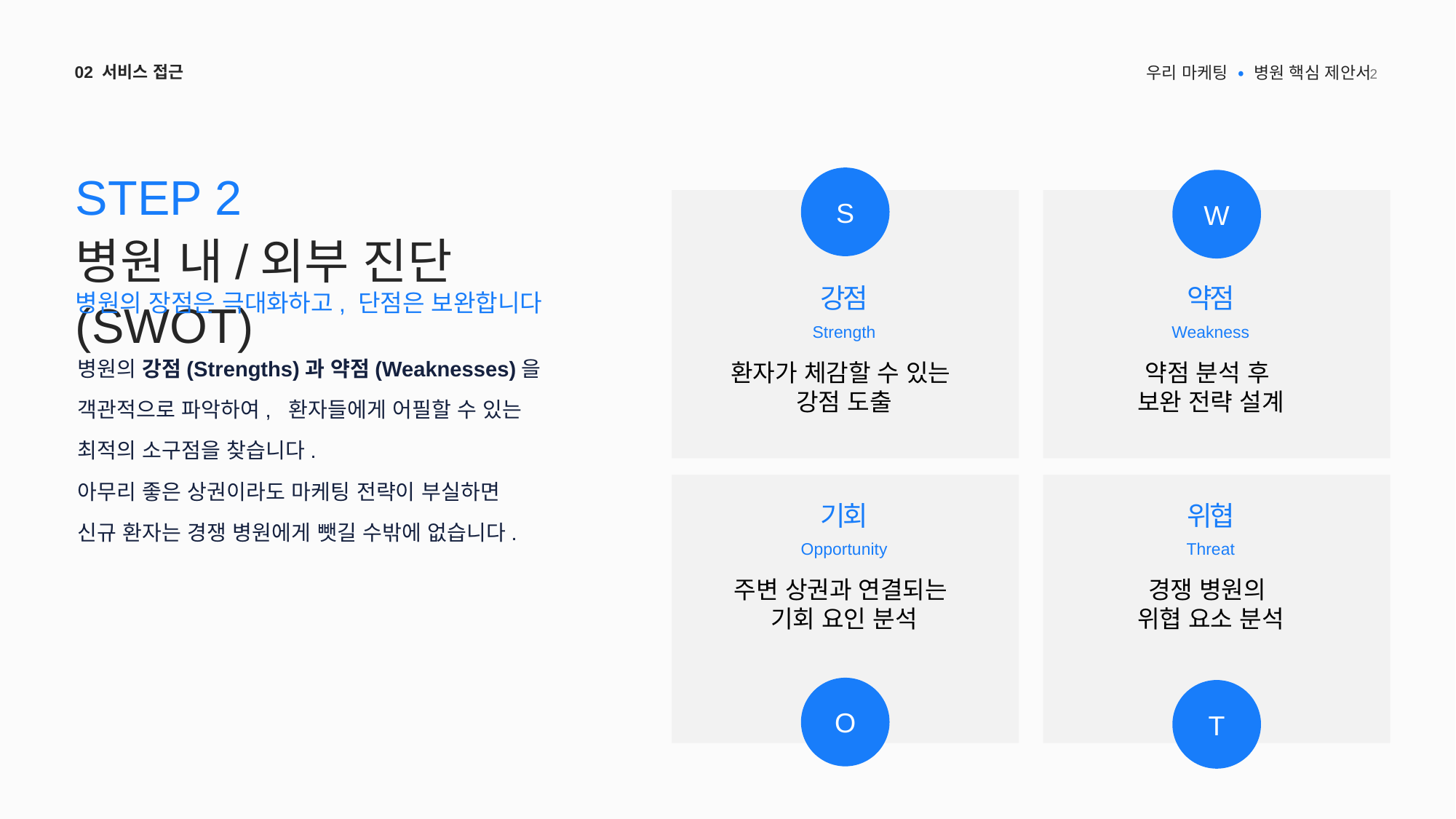

2
02 서비스 접근
우리 마케팅  •  병원 핵심 제안서
STEP 2
병원 내/외부 진단 (SWOT)
S
W
S

강점
Strength
환자가 체감할 수 있는
강점 도출
약점
Weakness
약점 분석 후
보완 전략 설계

위협
Threat
경쟁 병원의
위협 요소 분석
기회
Opportunity
주변 상권과 연결되는
기회 요인 분석
병원의 장점은 극대화하고, 단점은 보완합니다
병원의 강점(Strengths)과 약점(Weaknesses)을
객관적으로 파악하여,  환자들에게 어필할 수 있는
최적의 소구점을 찾습니다.
아무리 좋은 상권이라도 마케팅 전략이 부실하면
신규 환자는 경쟁 병원에게 뺏길 수밖에 없습니다.
O
T